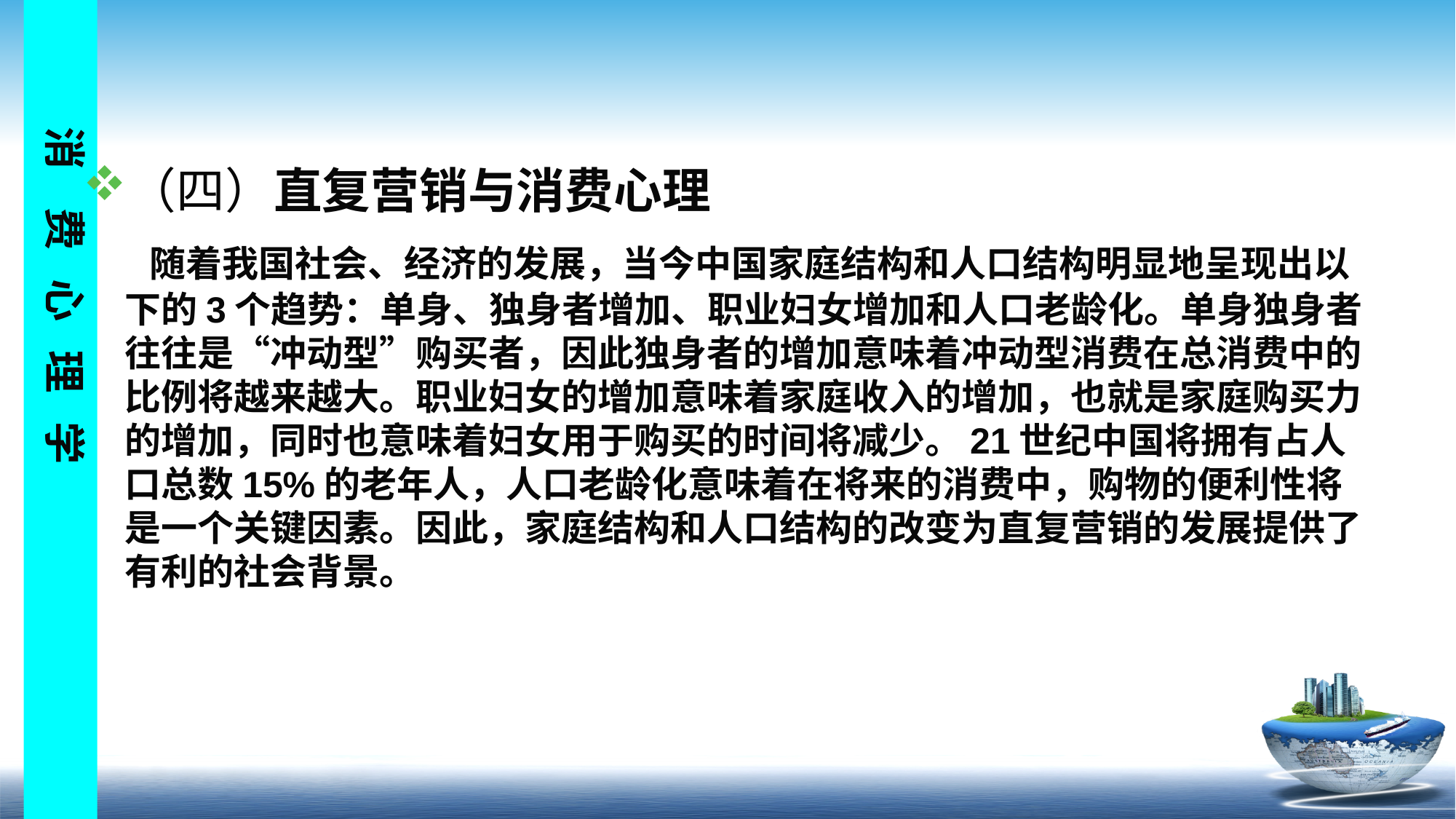

#
（四）直复营销与消费心理
     随着我国社会、经济的发展，当今中国家庭结构和人口结构明显地呈现出以下的3个趋势：单身、独身者增加、职业妇女增加和人口老龄化。单身独身者往往是“冲动型”购买者，因此独身者的增加意味着冲动型消费在总消费中的比例将越来越大。职业妇女的增加意味着家庭收入的增加，也就是家庭购买力的增加，同时也意味着妇女用于购买的时间将减少。21世纪中国将拥有占人口总数15%的老年人，人口老龄化意味着在将来的消费中，购物的便利性将是一个关键因素。因此，家庭结构和人口结构的改变为直复营销的发展提供了有利的社会背景。